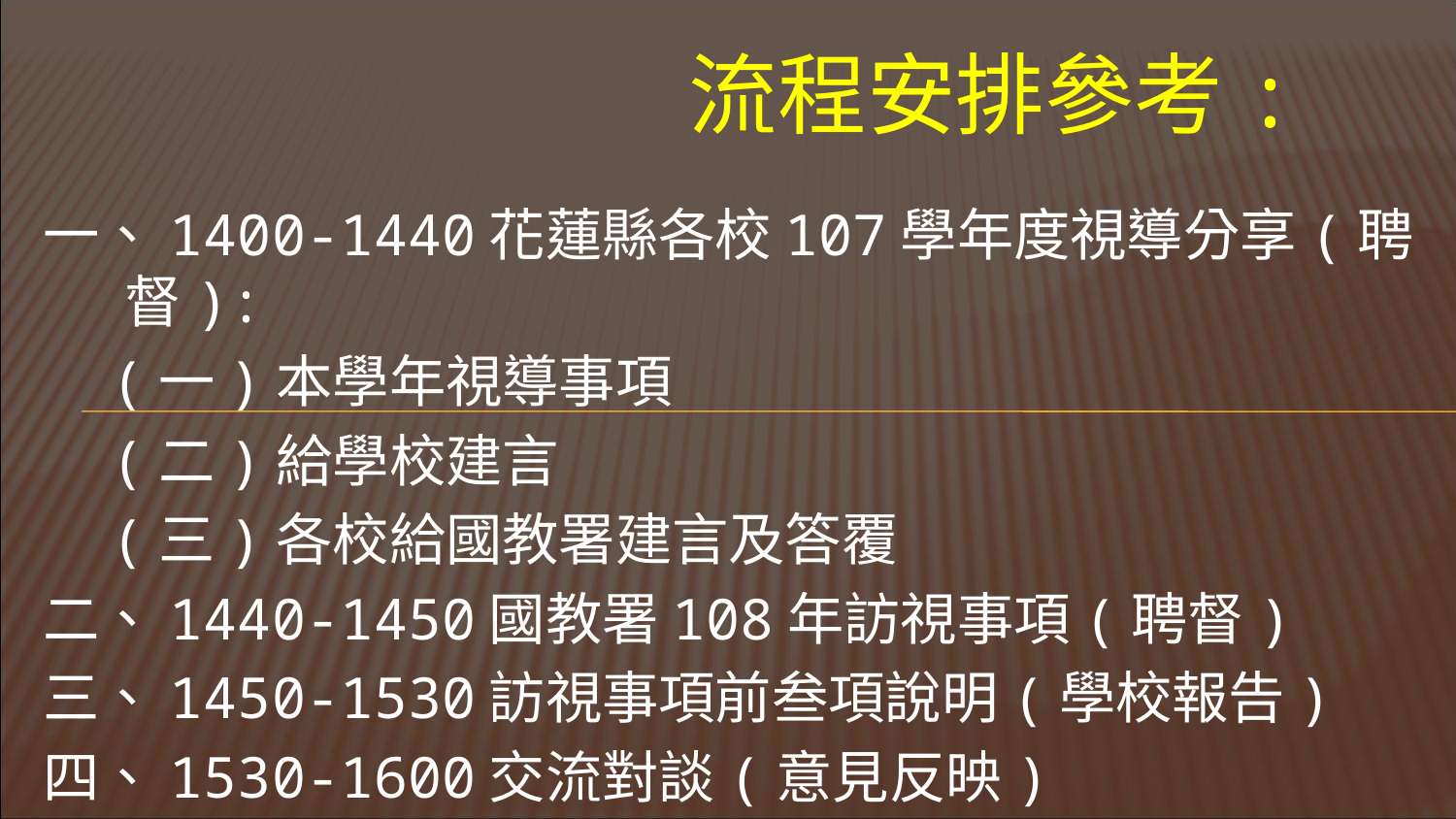

# 流程安排參考:
一、1400-1440花蓮縣各校107學年度視導分享(聘督):
  (一)本學年視導事項
  (二)給學校建言
  (三)各校給國教署建言及答覆
二、1440-1450國教署108年訪視事項(聘督)
三、1450-1530訪視事項前叁項說明(學校報告)
四、1530-1600交流對談(意見反映)